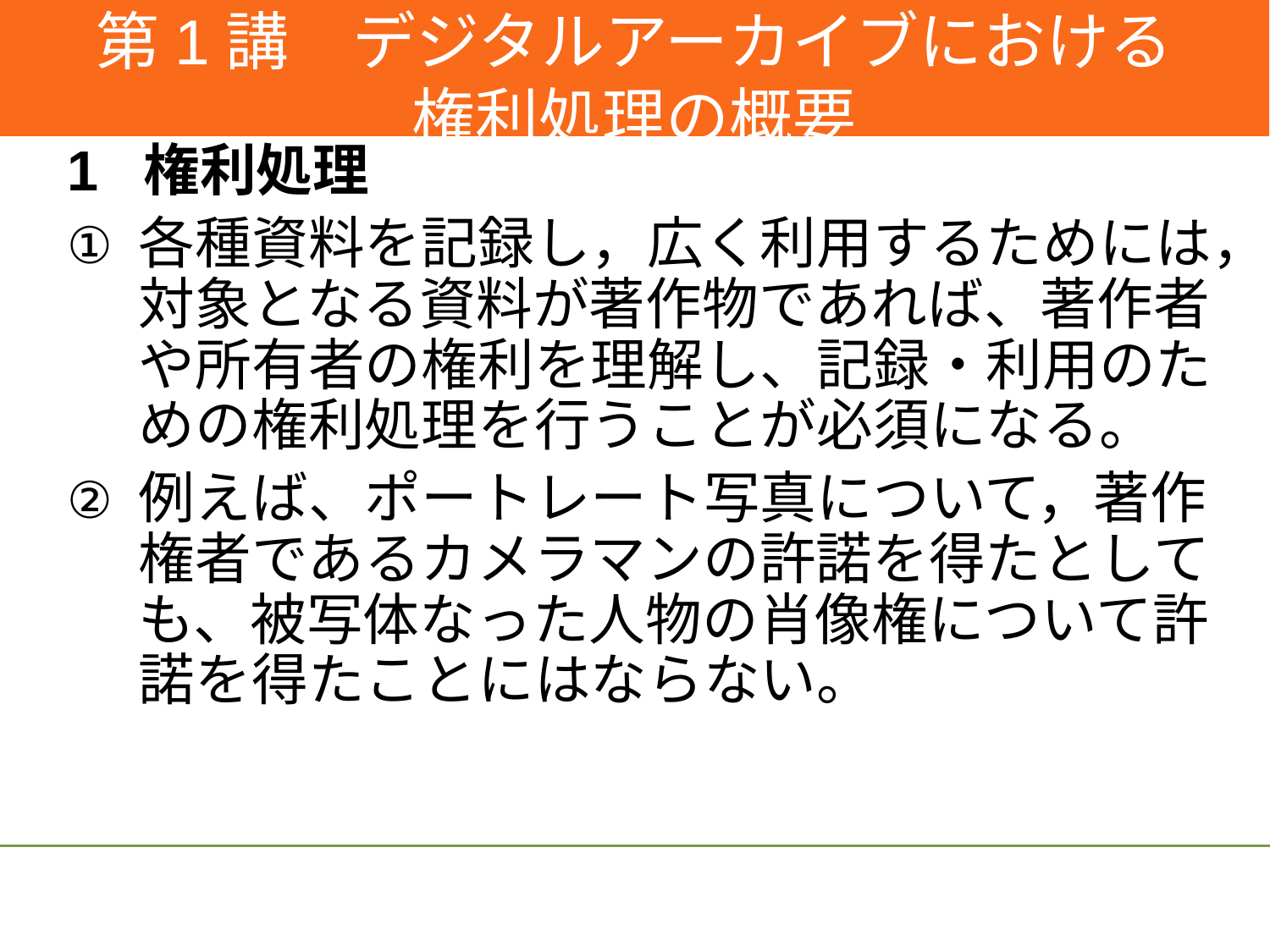

#
第1講　デジタルアーカイブにおける
権利処理の概要
1  権利処理
各種資料を記録し，広く利用するためには，対象となる資料が著作物であれば、著作者や所有者の権利を理解し、記録・利用のための権利処理を行うことが必須になる。
例えば、ポートレート写真について，著作権者であるカメラマンの許諾を得たとしても、被写体なった人物の肖像権について許諾を得たことにはならない。